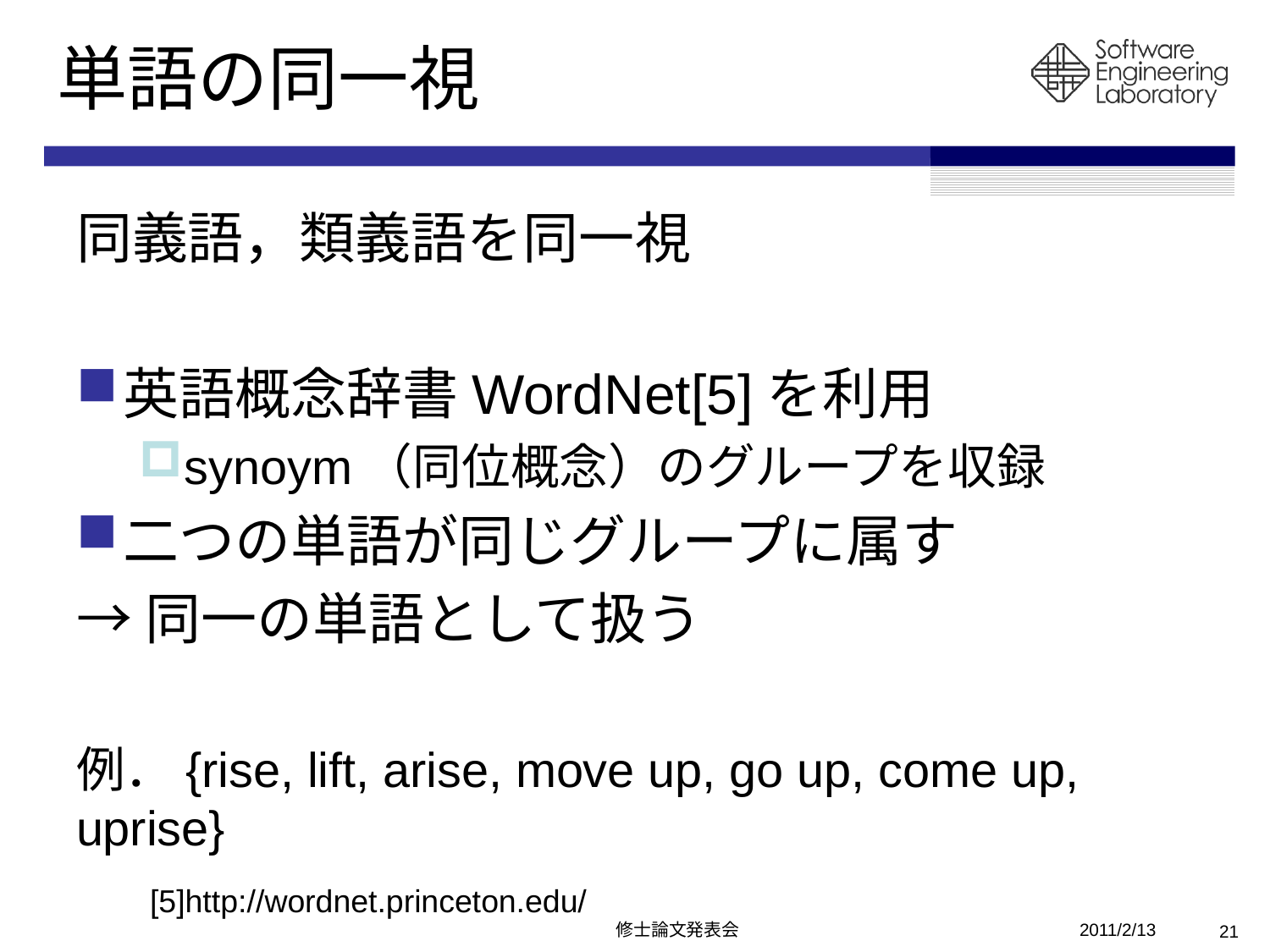

# 単語の同一視
同義語，類義語を同一視

英語概念辞書WordNet[5]を利用
synoym（同位概念）のグループを収録
二つの単語が同じグループに属す
→同一の単語として扱う

例．{rise, lift, arise, move up, go up, come up, uprise}
[5]http://wordnet.princeton.edu/
修士論文発表会
2011/2/13
21